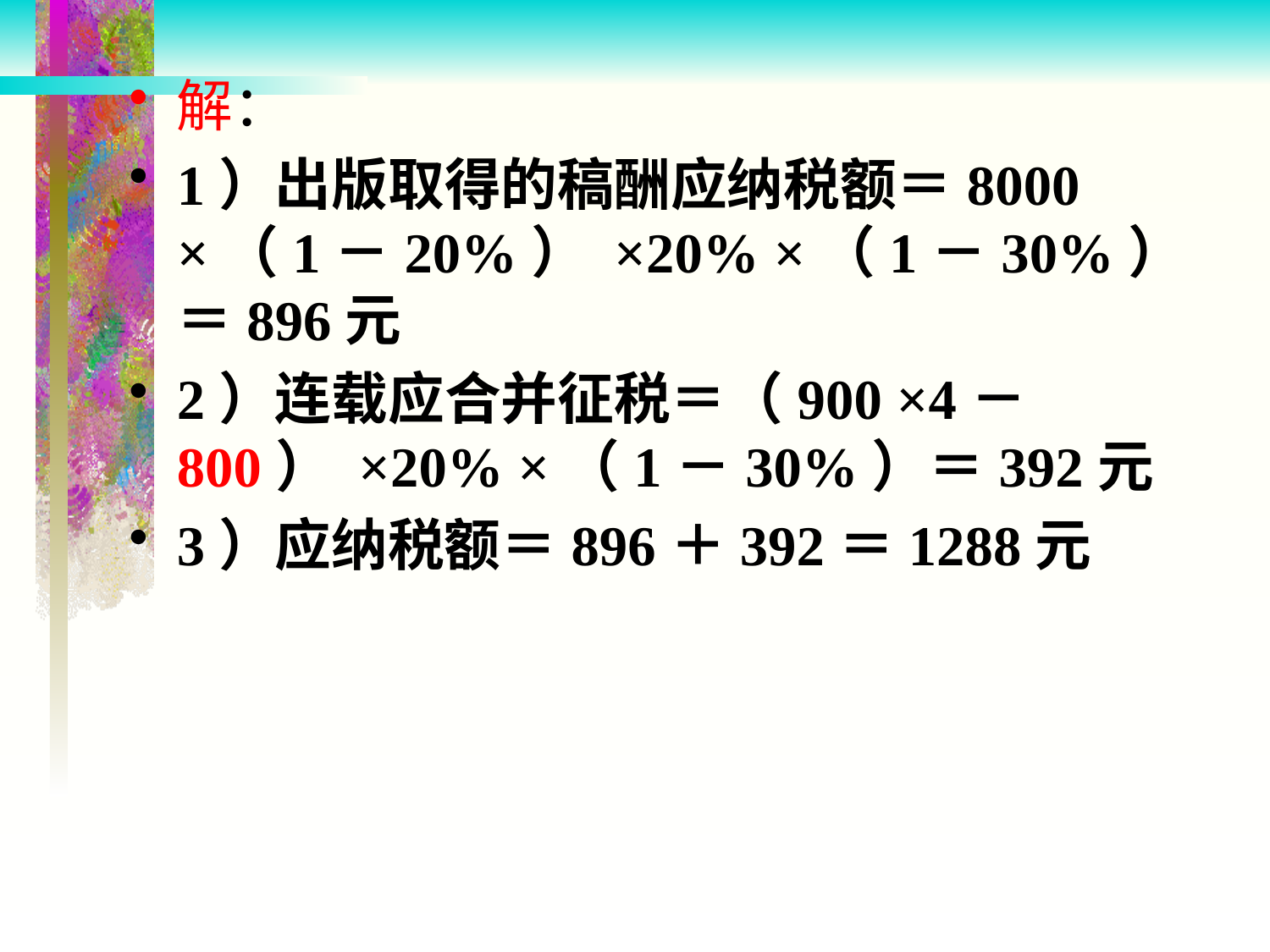

解：
1）出版取得的稿酬应纳税额＝8000 ×（1－20%） ×20% ×（1－30%）＝896元
2）连载应合并征税＝（900 ×4－800） ×20% ×（1－30%）＝392元
3）应纳税额＝896＋392＝1288元